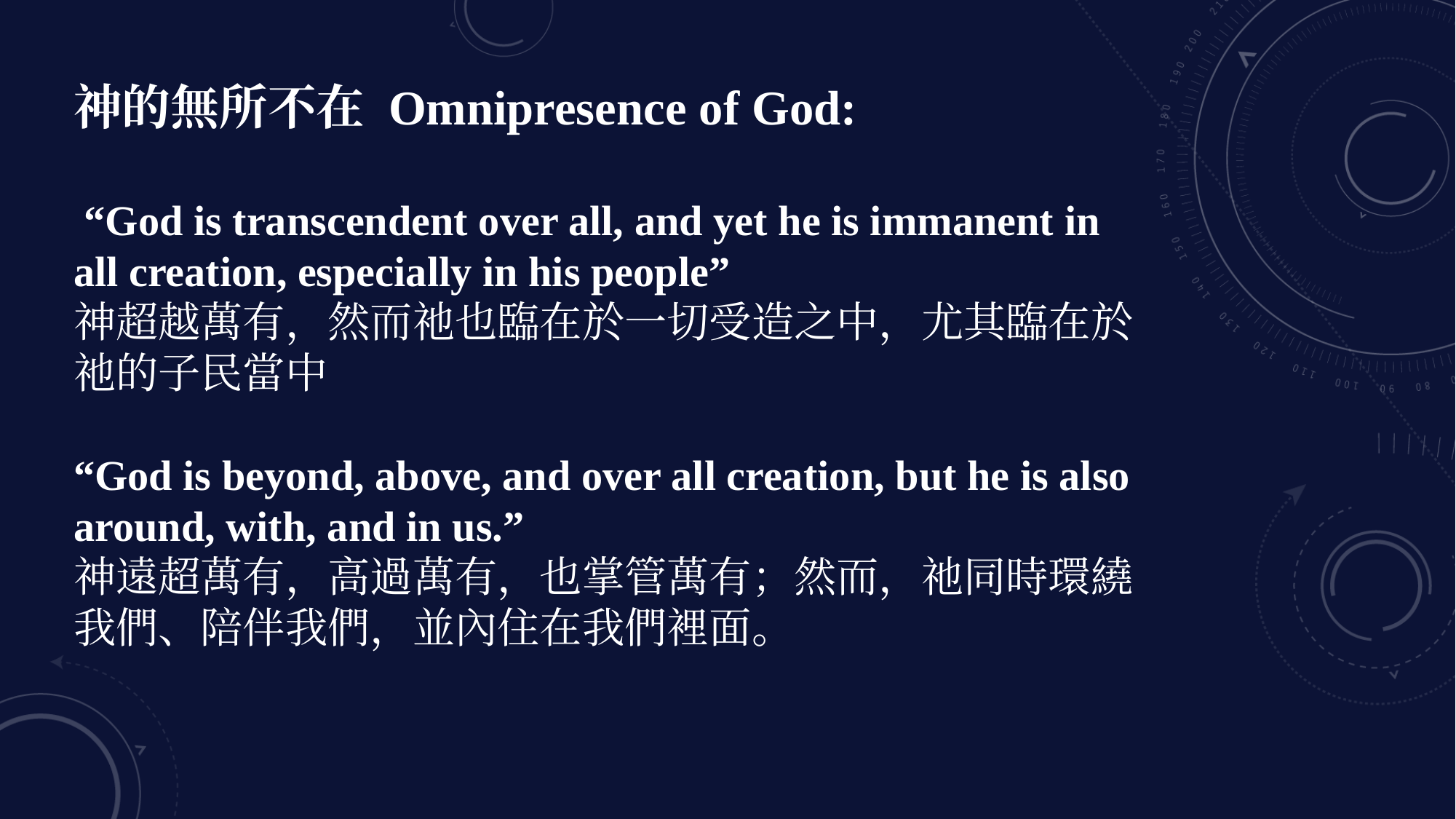

神的無所不在 Omnipresence of God:

 “God is transcendent over all, and yet he is immanent in all creation, especially in his people”
神超越萬有，然而祂也臨在於一切受造之中，尤其臨在於祂的子民當中

“God is beyond, above, and over all creation, but he is also around, with, and in us.”
神遠超萬有，高過萬有，也掌管萬有；然而，祂同時環繞我們、陪伴我們，並內住在我們裡面。